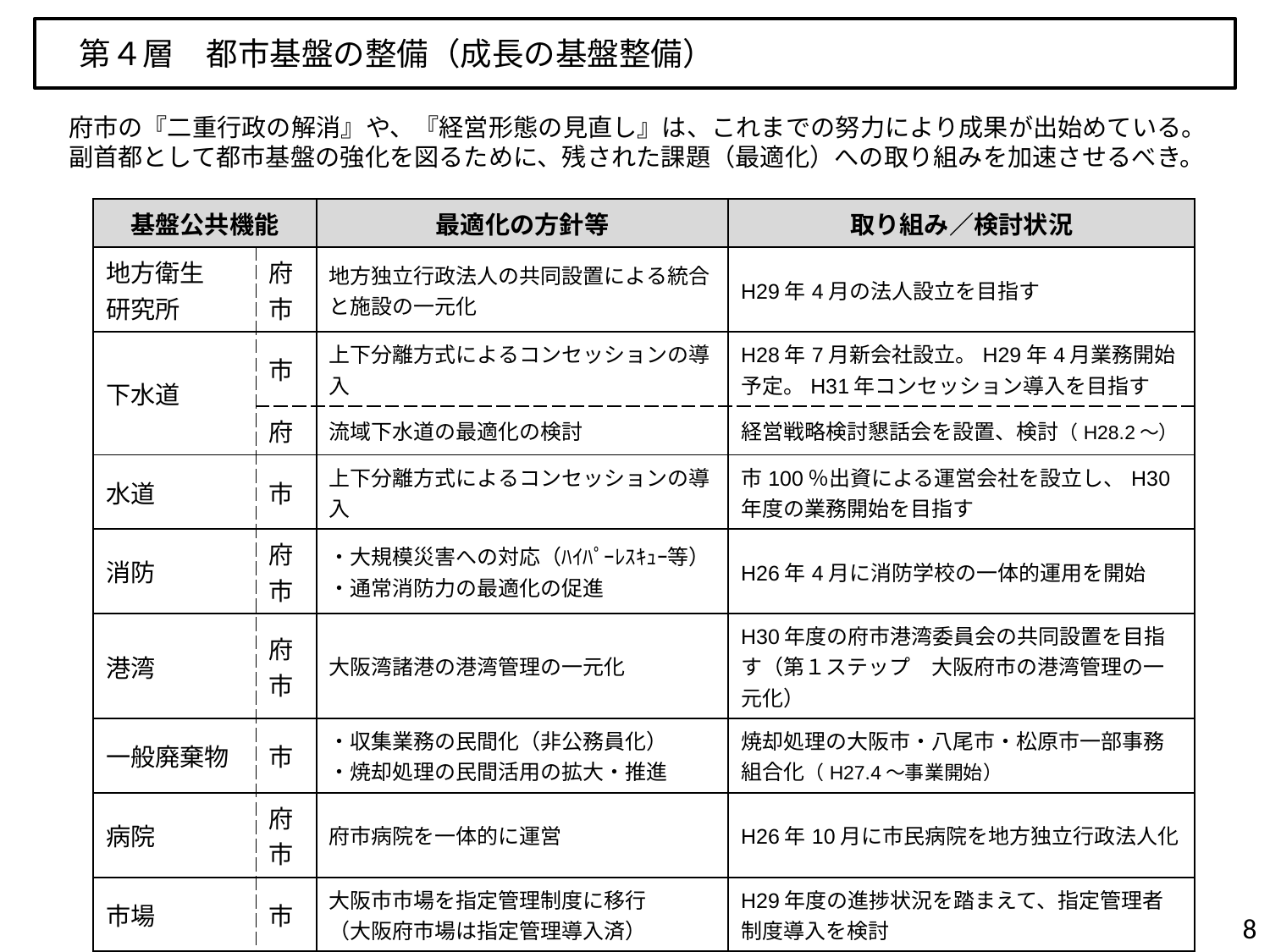

第４層　都市基盤の整備（成長の基盤整備）
府市の『二重行政の解消』や、『経営形態の見直し』は、これまでの努力により成果が出始めている。副首都として都市基盤の強化を図るために、残された課題（最適化）への取り組みを加速させるべき。
| 基盤公共機能 |  | 最適化の方針等 | 取り組み／検討状況 |
| --- | --- | --- | --- |
| 地方衛生 研究所 | 府市 | 地方独立行政法人の共同設置による統合と施設の一元化 | H29年4月の法人設立を目指す |
| 下水道 | 市 | 上下分離方式によるコンセッションの導入 | H28年7月新会社設立。H29年4月業務開始予定。H31年コンセッション導入を目指す |
|  | 府 | 流域下水道の最適化の検討 | 経営戦略検討懇話会を設置、検討（H28.2～） |
| 水道 | 市 | 上下分離方式によるコンセッションの導入 | 市100％出資による運営会社を設立し、H30年度の業務開始を目指す |
| 消防 | 府市 | ・大規模災害への対応（ﾊｲﾊﾟｰﾚｽｷｭｰ等） ・通常消防力の最適化の促進 | H26年4月に消防学校の一体的運用を開始 |
| 港湾 | 府市 | 大阪湾諸港の港湾管理の一元化 | H30年度の府市港湾委員会の共同設置を目指す（第１ステップ　大阪府市の港湾管理の一元化） |
| 一般廃棄物 | 市 | ・収集業務の民間化（非公務員化） ・焼却処理の民間活用の拡大・推進 | 焼却処理の大阪市・八尾市・松原市一部事務 組合化（H27.4～事業開始） |
| 病院 | 府市 | 府市病院を一体的に運営 | H26年10月に市民病院を地方独立行政法人化 |
| 市場 | 市 | 大阪市市場を指定管理制度に移行 （大阪府市場は指定管理導入済） | H29年度の進捗状況を踏まえて、指定管理者制度導入を検討 |
| 地下鉄 | 市 | 市100％出資の株式会社化 | H30年度までの民営化を目指す |
| バス | 市 | 大阪シティバス㈱ への一括譲渡 | H30年度までの民営化を目指す |
8